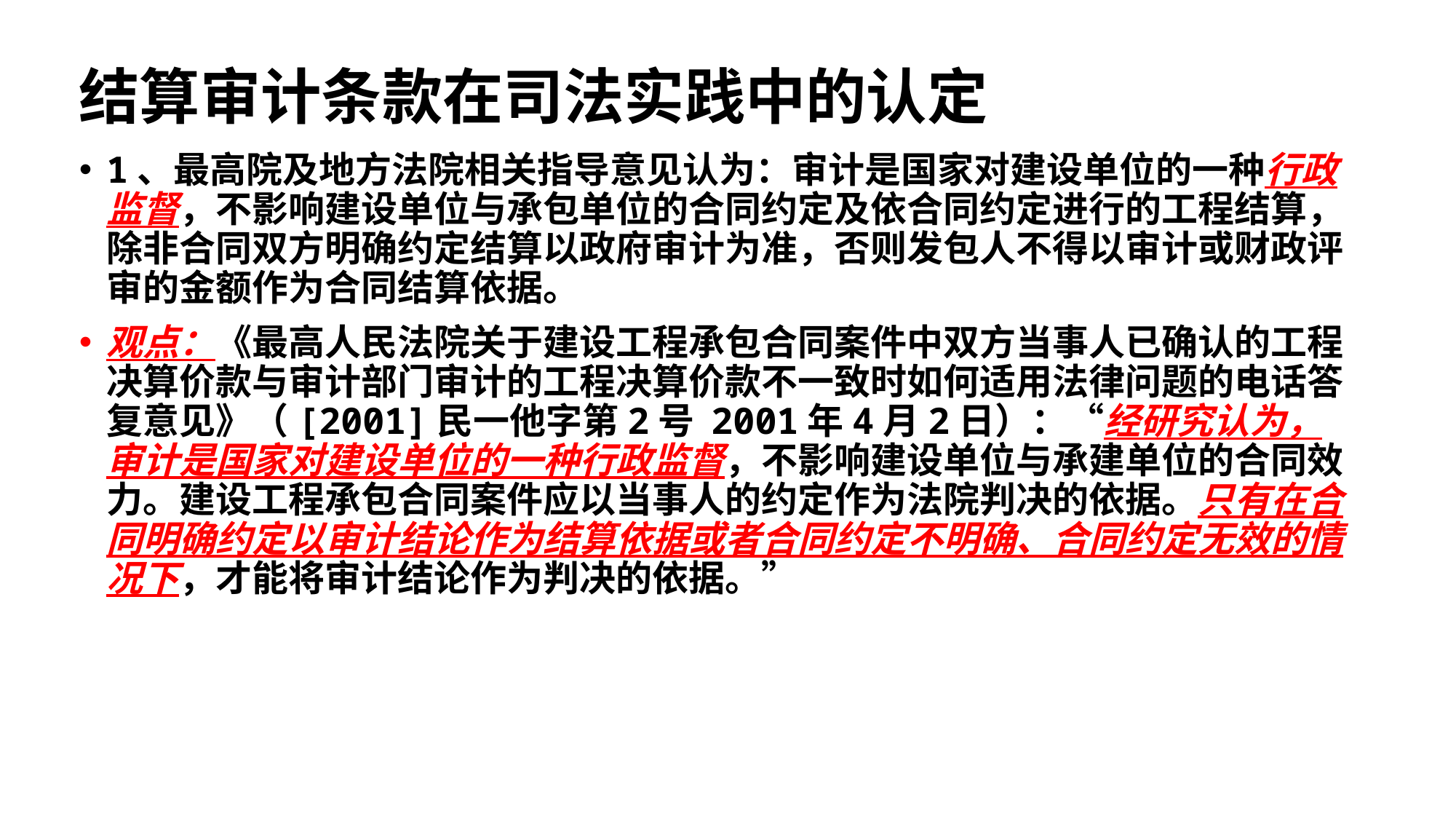

# 结算审计条款在司法实践中的认定
1、最高院及地方法院相关指导意见认为：审计是国家对建设单位的一种行政监督，不影响建设单位与承包单位的合同约定及依合同约定进行的工程结算，除非合同双方明确约定结算以政府审计为准，否则发包人不得以审计或财政评审的金额作为合同结算依据。
观点：《最高人民法院关于建设工程承包合同案件中双方当事人已确认的工程决算价款与审计部门审计的工程决算价款不一致时如何适用法律问题的电话答复意见》（[2001]民一他字第2号 2001年4月2日）：“经研究认为，审计是国家对建设单位的一种行政监督，不影响建设单位与承建单位的合同效力。建设工程承包合同案件应以当事人的约定作为法院判决的依据。只有在合同明确约定以审计结论作为结算依据或者合同约定不明确、合同约定无效的情况下，才能将审计结论作为判决的依据。”